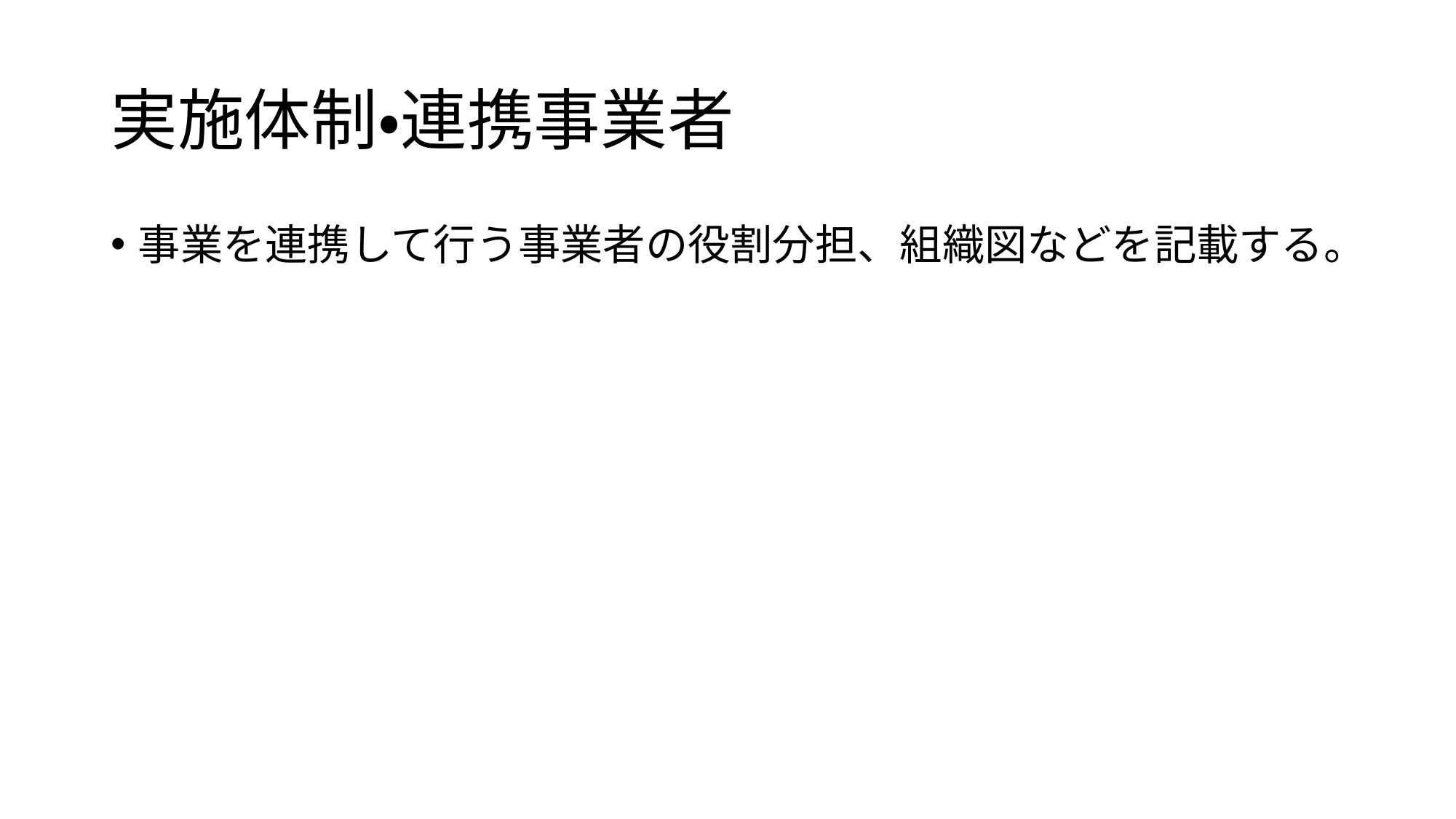

# 実施体制・連携事業者
事業を連携して行う事業者の役割分担、組織図などを記載する。